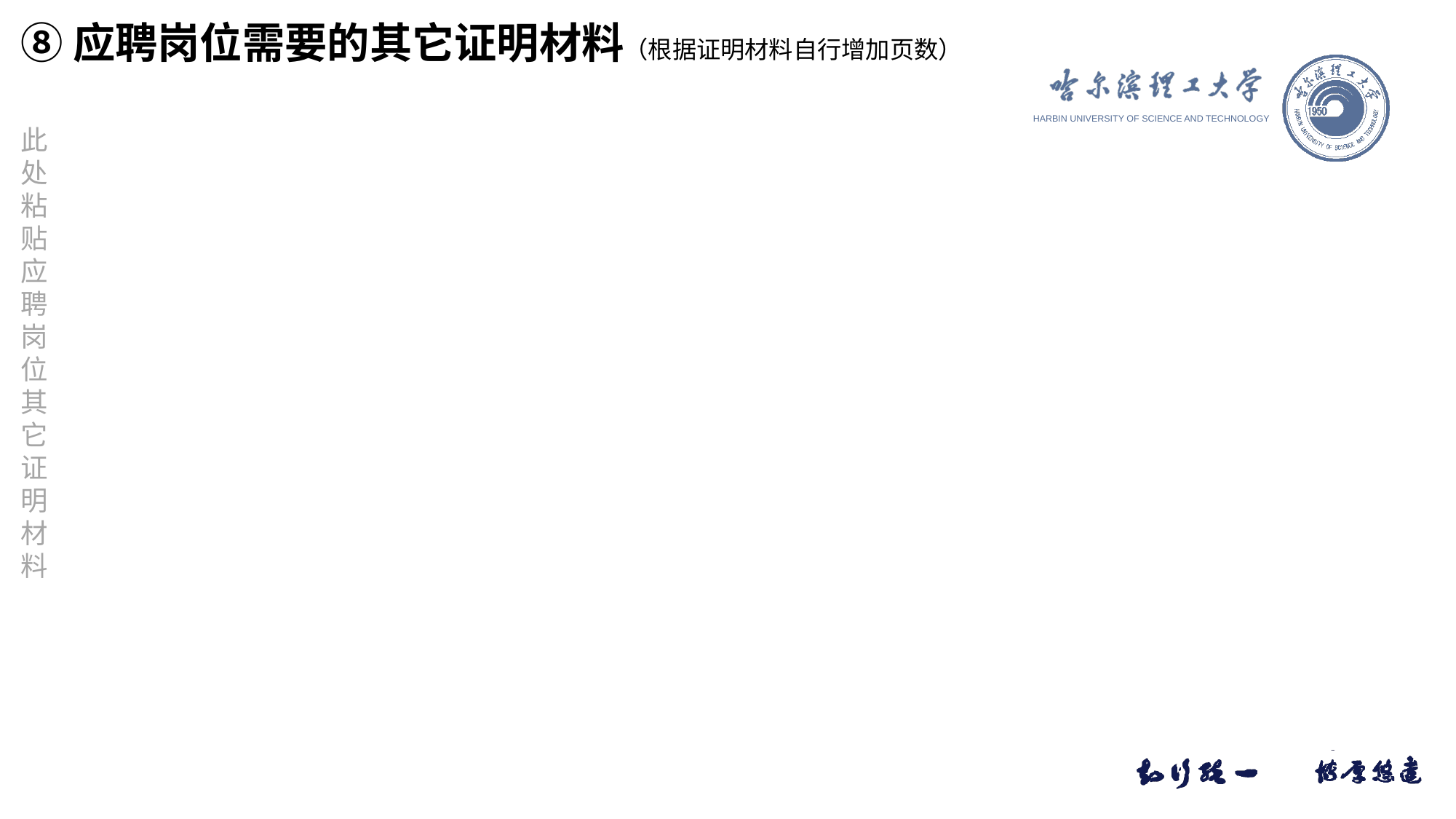

⑧应聘岗位需要的其它证明材料（根据证明材料自行增加页数）

此
处
粘
贴应聘岗位其它证明材料